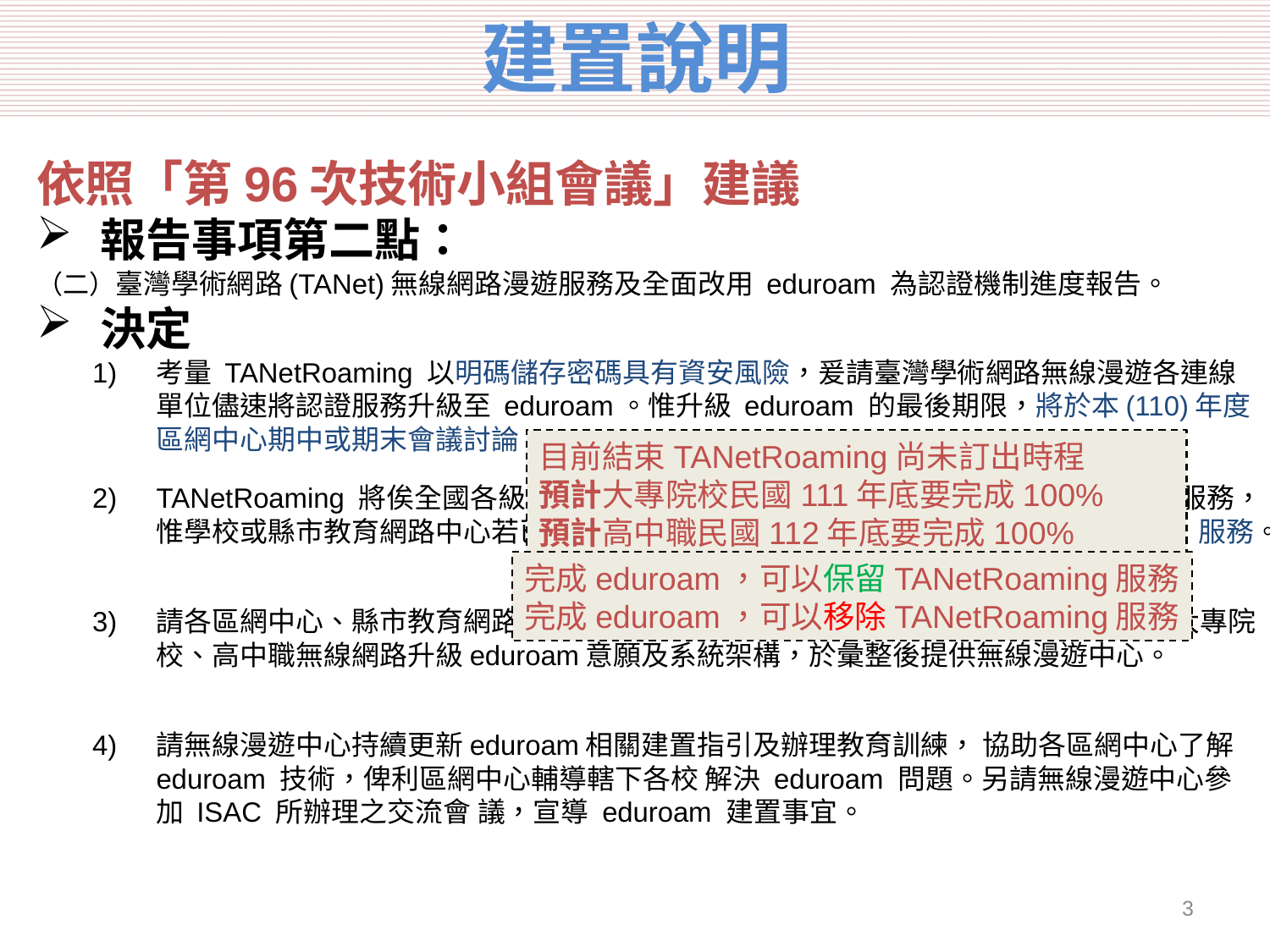

# 建置說明
依照「第96次技術小組會議」建議
報告事項第二點：
	（二）臺灣學術網路(TANet)無線網路漫遊服務及全面改用 eduroam 為認證機制進度報告。
決定
考量 TANetRoaming 以明碼儲存密碼具有資安風險，爰請臺灣學術網路無線漫遊各連線單位儘速將認證服務升級至 eduroam。惟升級 eduroam 的最後期限，將於本(110)年度區網中心期中或期末會議討論。

TANetRoaming 將俟全國各級學校無線網路認證服務皆升級至eduroam後，始停止服務，惟學校或縣市教育網路中心若已升級至 eduroam，得自行停止轄下 TANetRoaming 服務。

請各區網中心、縣市教育網路中心協助無線漫遊中心推動eduroam，並調查轄下各大專院校、高中職無線網路升級eduroam意願及系統架構，於彙整後提供無線漫遊中心。

請無線漫遊中心持續更新eduroam相關建置指引及辦理教育訓練， 協助各區網中心了解 eduroam 技術，俾利區網中心輔導轄下各校 解決 eduroam 問題。另請無線漫遊中心參加 ISAC 所辦理之交流會 議，宣導 eduroam 建置事宜。

目前結束TANetRoaming尚未訂出時程
預計大專院校民國111年底要完成100%
預計高中職民國112年底要完成100%
備註：政策尚未決議，六月會再跟教育部討論
完成eduroam，可以保留TANetRoaming服務
完成eduroam，可以移除TANetRoaming服務
3